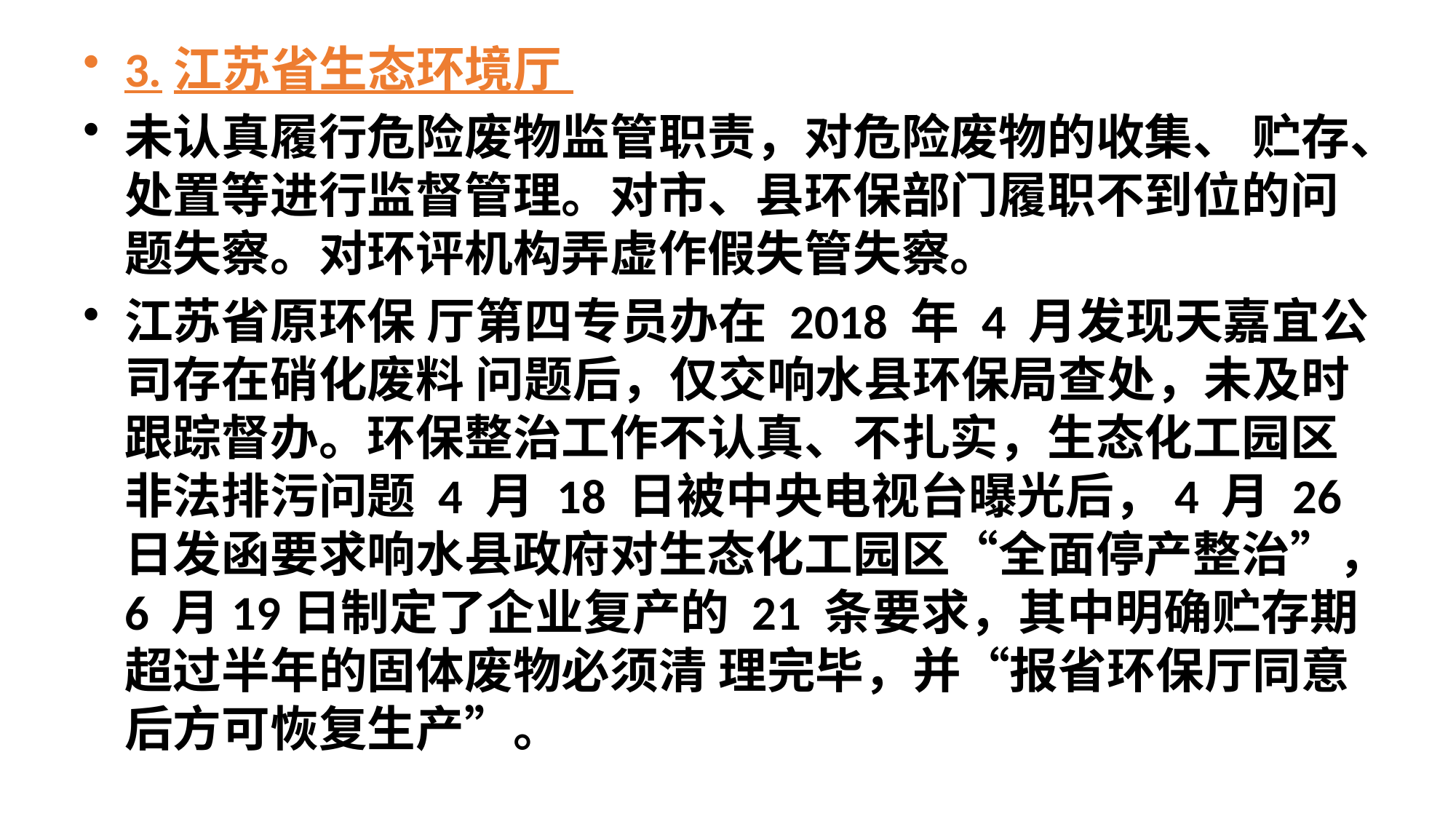

3.江苏省生态环境厅
未认真履行危险废物监管职责，对危险废物的收集、 贮存、处置等进行监督管理。对市、县环保部门履职不到位的问题失察。对环评机构弄虚作假失管失察。
江苏省原环保 厅第四专员办在 2018 年 4 月发现天嘉宜公司存在硝化废料 问题后，仅交响水县环保局查处，未及时跟踪督办。环保整治工作不认真、不扎实，生态化工园区非法排污问题 4 月 18 日被中央电视台曝光后，4 月 26 日发函要求响水县政府对生态化工园区“全面停产整治”，6 月19日制定了企业复产的 21 条要求，其中明确贮存期超过半年的固体废物必须清 理完毕，并“报省环保厅同意后方可恢复生产”。
67